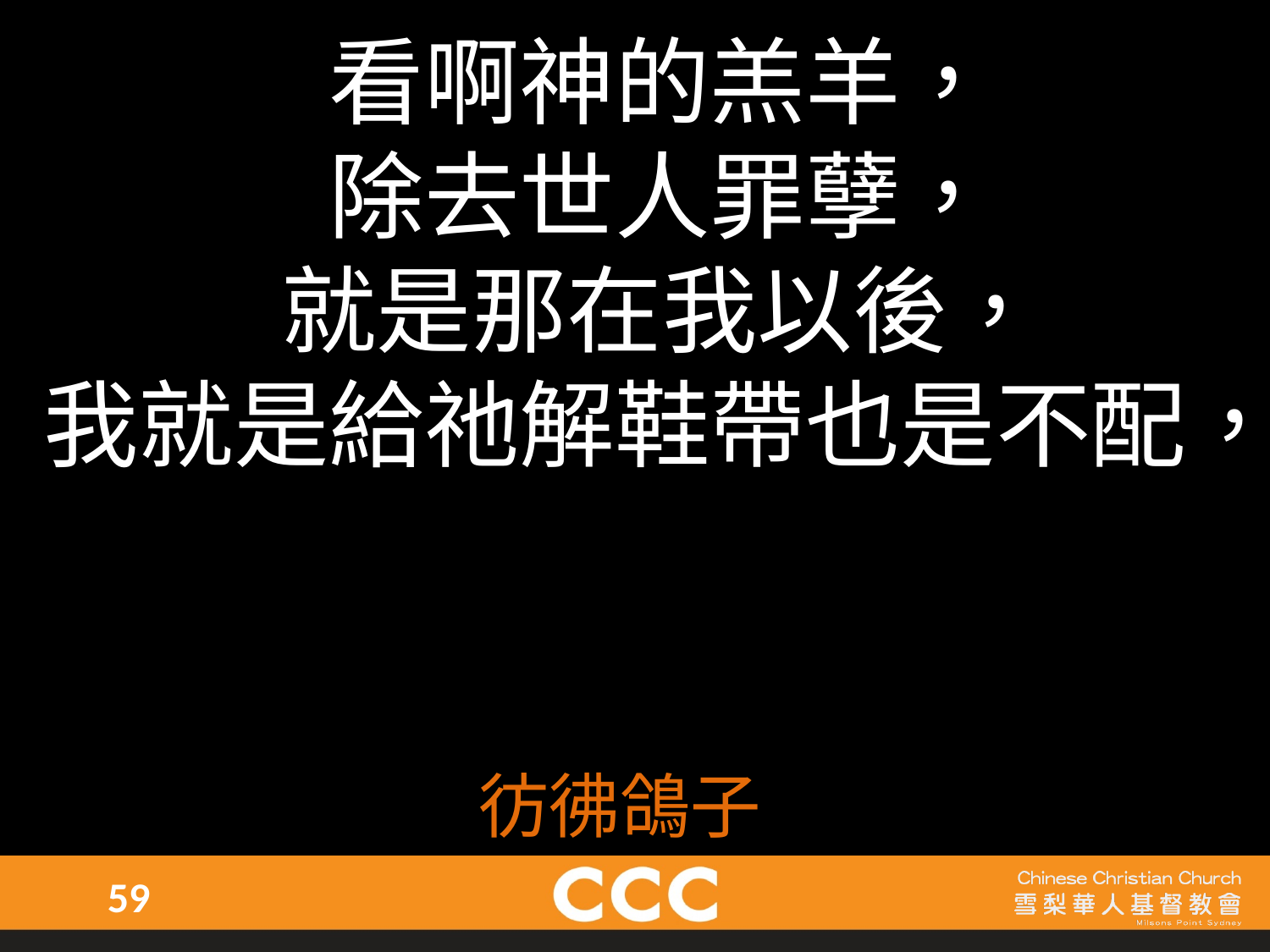

看啊神的羔羊，
除去世人罪孽，
就是那在我以後，
我就是給祂解鞋帶也是不配，
彷彿鴿子

59